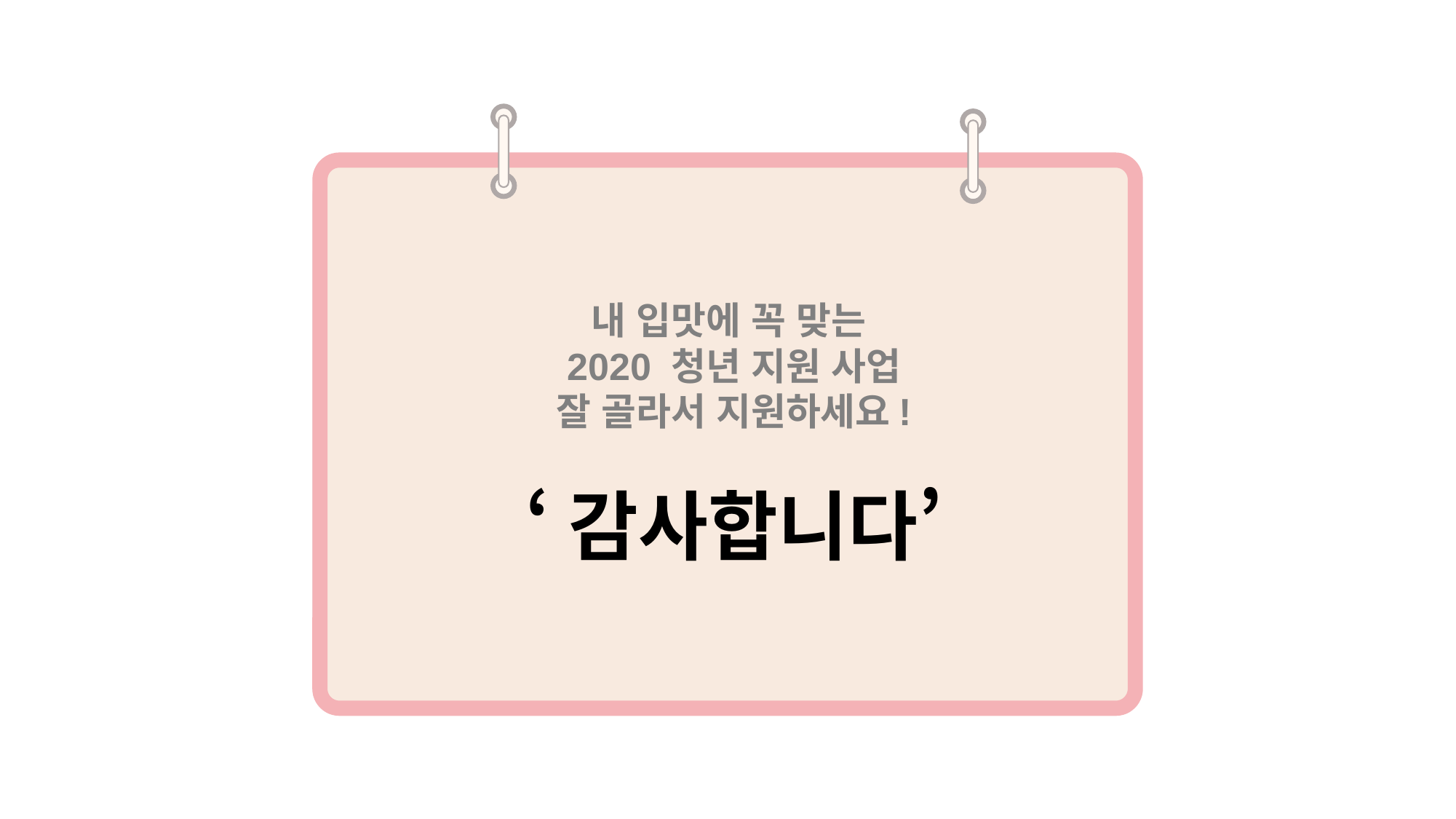

내 입맛에 꼭 맞는
2020 청년 지원 사업
잘 골라서 지원하세요!

‘감사합니다’